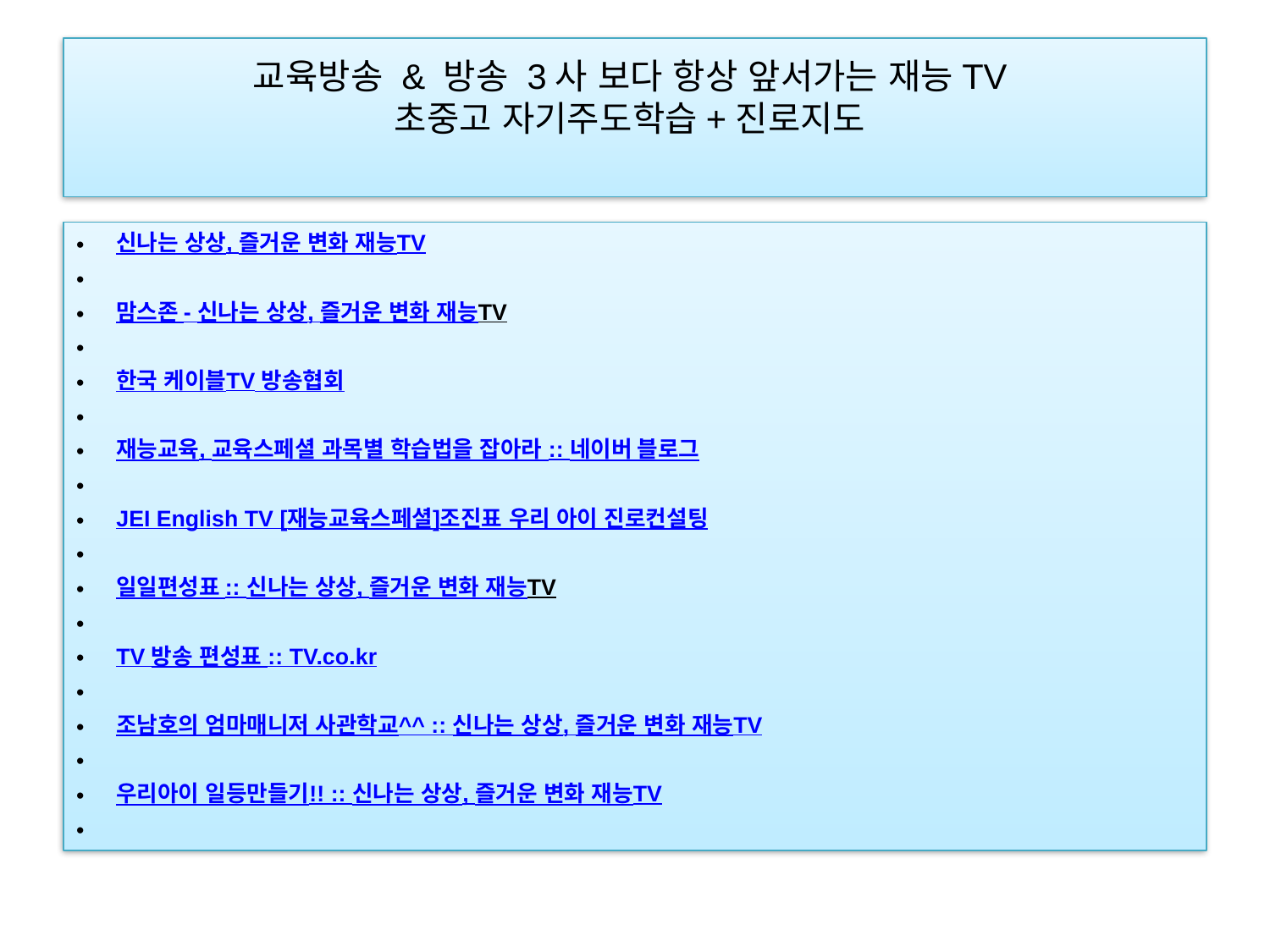

# 교육방송 & 방송 3사 보다 항상 앞서가는 재능TV 초중고 자기주도학습+진로지도
신나는 상상, 즐거운 변화 재능TV

맘스존 - 신나는 상상, 즐거운 변화 재능TV

한국 케이블TV 방송협회

재능교육, 교육스페셜 과목별 학습법을 잡아라 :: 네이버 블로그

JEI English TV [재능교육스페셜]조진표 우리 아이 진로컨설팅

일일편성표 :: 신나는 상상, 즐거운 변화 재능TV

TV 방송 편성표 :: TV.co.kr

조남호의 엄마매니저 사관학교^^ :: 신나는 상상, 즐거운 변화 재능TV

우리아이 일등만들기!! :: 신나는 상상, 즐거운 변화 재능TV